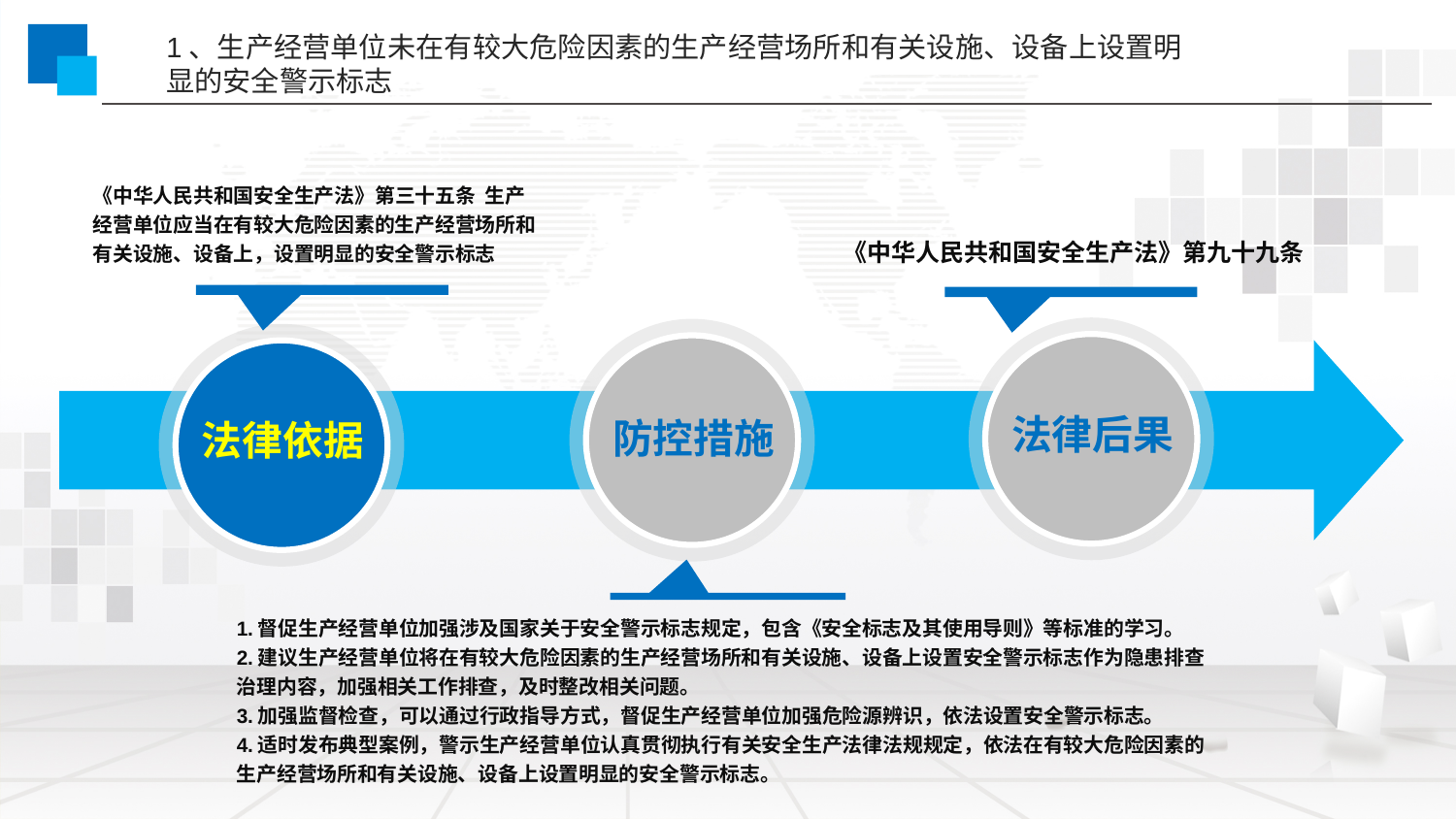

1、生产经营单位未在有较大危险因素的生产经营场所和有关设施、设备上设置明显的安全警示标志
《中华人民共和国安全生产法》第三十五条  生产经营单位应当在有较大危险因素的生产经营场所和有关设施、设备上，设置明显的安全警示标志
《中华人民共和国安全生产法》第九十九条

法律后果

防控措施

法律依据

1.督促生产经营单位加强涉及国家关于安全警示标志规定，包含《安全标志及其使用导则》等标准的学习。
2.建议生产经营单位将在有较大危险因素的生产经营场所和有关设施、设备上设置安全警示标志作为隐患排查治理内容，加强相关工作排查，及时整改相关问题。
3.加强监督检查，可以通过行政指导方式，督促生产经营单位加强危险源辨识，依法设置安全警示标志。
4.适时发布典型案例，警示生产经营单位认真贯彻执行有关安全生产法律法规规定，依法在有较大危险因素的生产经营场所和有关设施、设备上设置明显的安全警示标志。